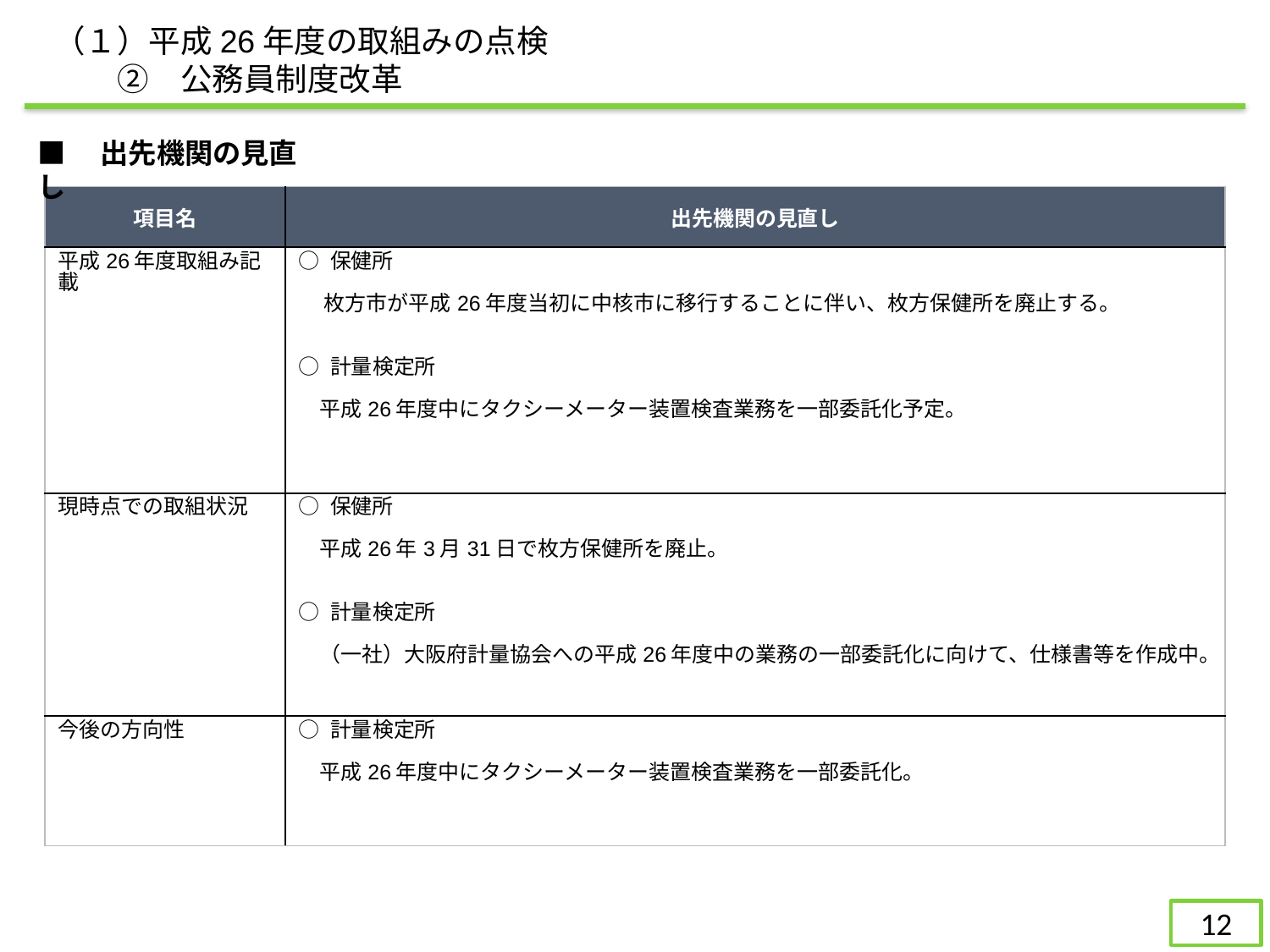

（１）平成26年度の取組みの点検
　　②　公務員制度改革
■　出先機関の見直し
| 項目名 | 出先機関の見直し |
| --- | --- |
| 平成26年度取組み記載 | ○ 保健所 　 枚方市が平成26年度当初に中核市に移行することに伴い、枚方保健所を廃止する。 ○ 計量検定所 　平成26年度中にタクシーメーター装置検査業務を一部委託化予定。 |
| 現時点での取組状況 | ○ 保健所 　平成26年3月31日で枚方保健所を廃止。 ○ 計量検定所 　（一社）大阪府計量協会への平成26年度中の業務の一部委託化に向けて、仕様書等を作成中。 |
| 今後の方向性 | ○ 計量検定所 　平成26年度中にタクシーメーター装置検査業務を一部委託化。 |
12